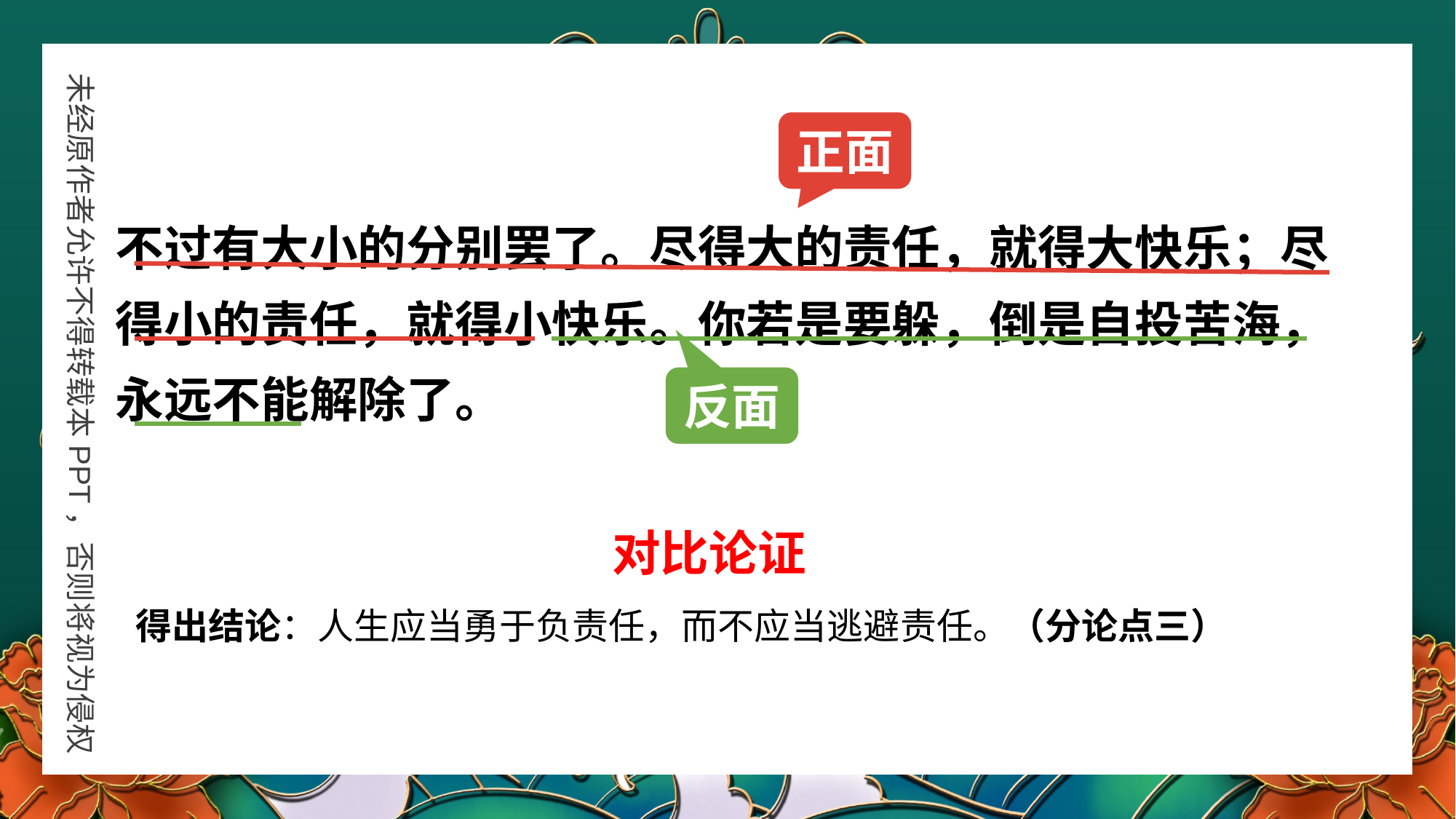

正面
不过有大小的分别罢了。尽得大的责任，就得大快乐；尽得小的责任，就得小快乐。你若是要躲，倒是自投苦海，永远不能解除了。
反面
对比论证
得出结论：人生应当勇于负责任，而不应当逃避责任。（分论点三）